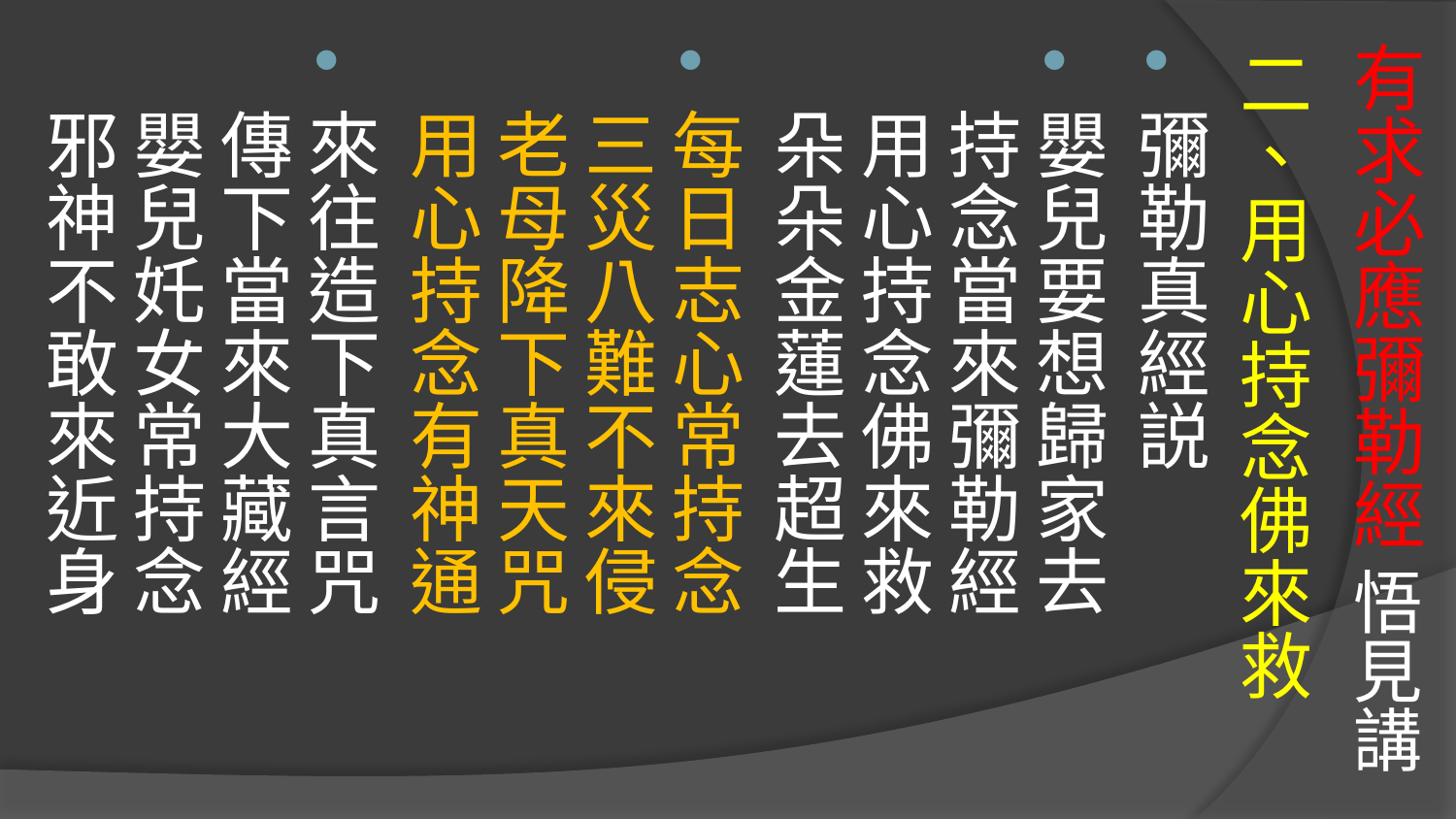

# 有求必應彌勒經 悟見講
二、用心持念佛來救
彌勒真經説
嬰兒要想歸家去
持念當來彌勒經
用心持念佛來救
朵朵金蓮去超生
每日志心常持念
三災八難不來侵
老母降下真天咒
用心持念有神通
來往造下真言咒
傳下當來大藏經
嬰兒奼女常持念
邪神不敢來近身